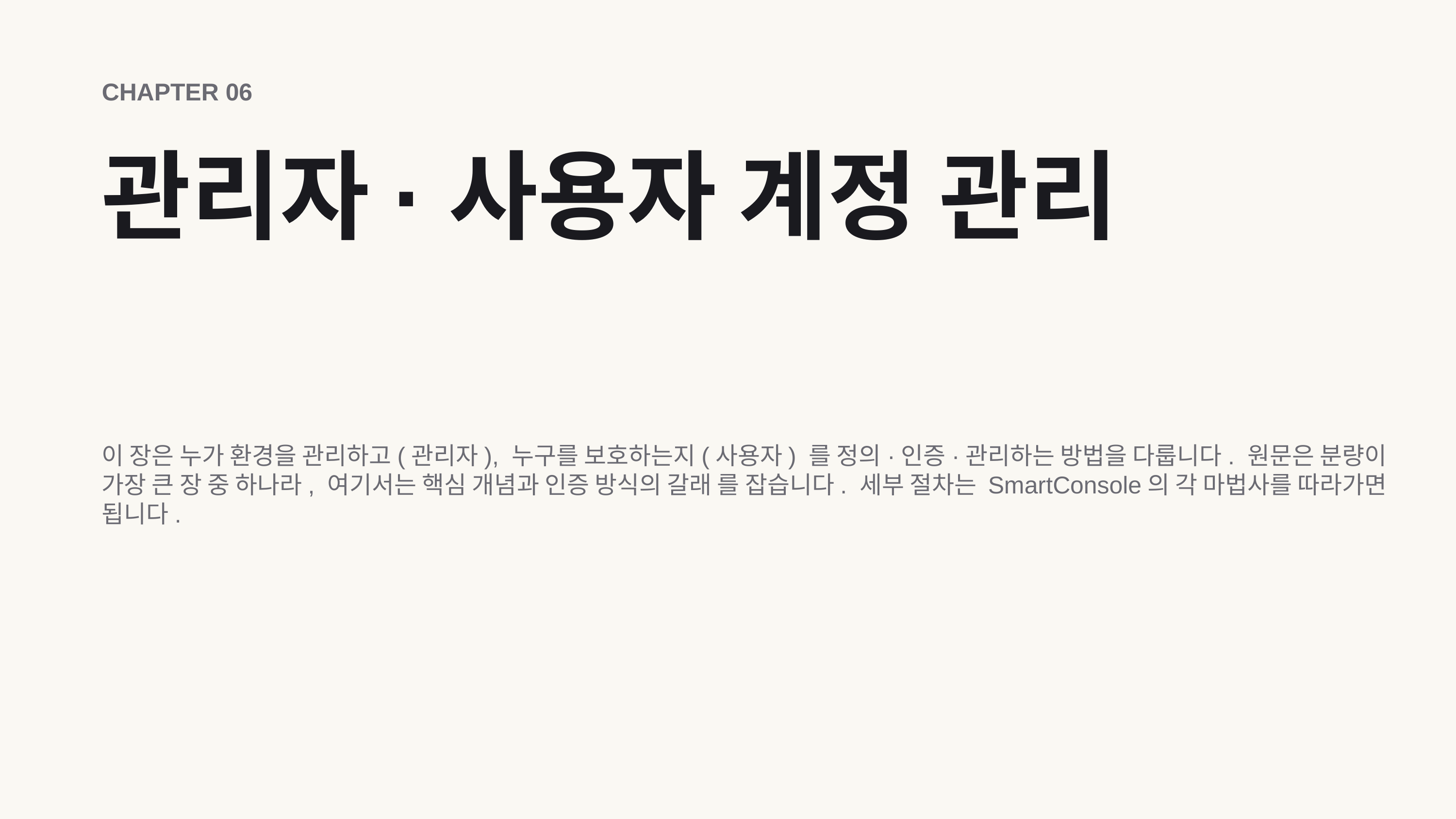

CHAPTER 06
관리자·사용자 계정 관리
이 장은 누가 환경을 관리하고(관리자), 누구를 보호하는지(사용자) 를 정의·인증·관리하는 방법을 다룹니다. 원문은 분량이 가장 큰 장 중 하나라, 여기서는 핵심 개념과 인증 방식의 갈래 를 잡습니다. 세부 절차는 SmartConsole의 각 마법사를 따라가면 됩니다.